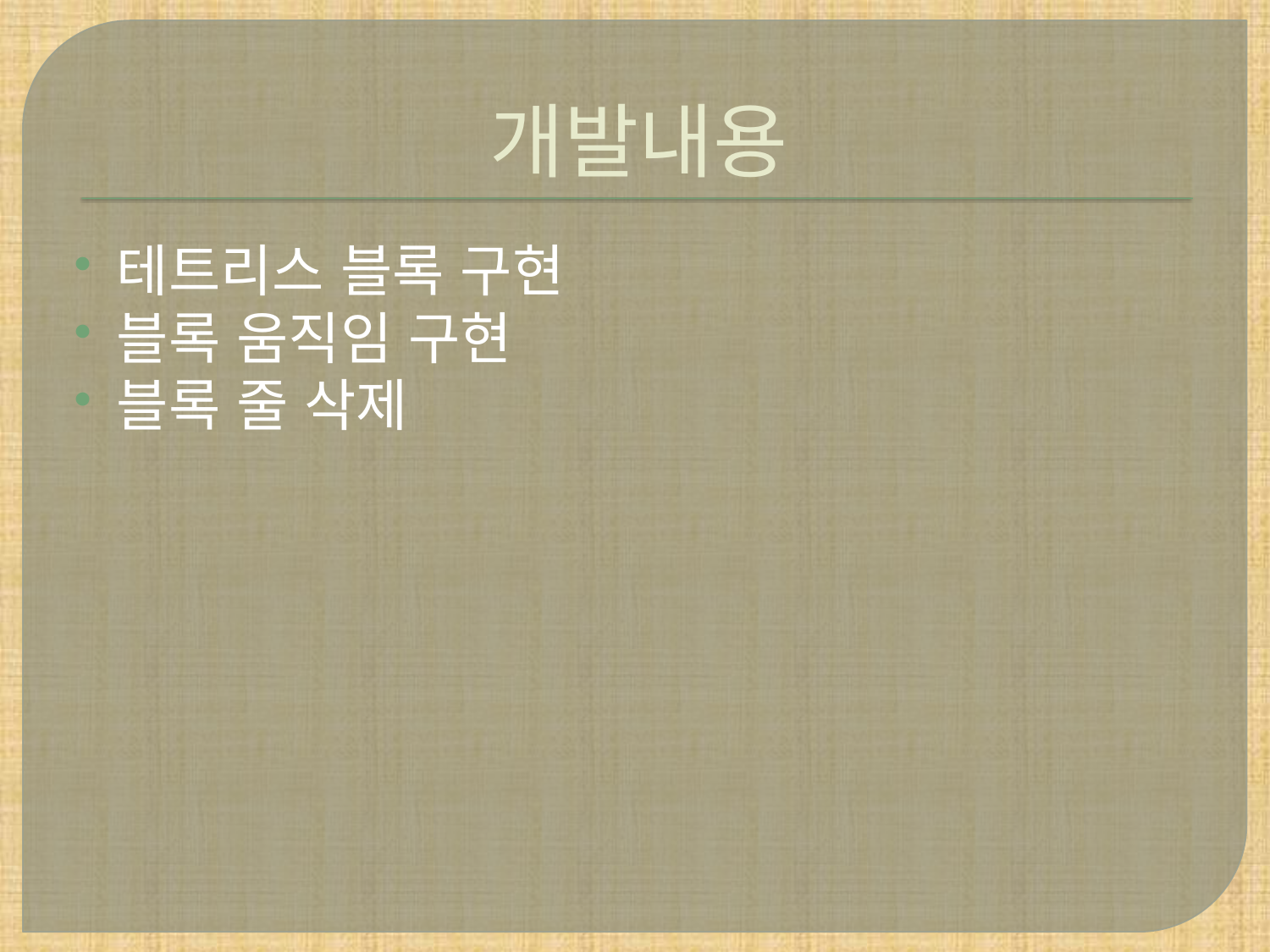

# 개발내용
테트리스 블록 구현
블록 움직임 구현
블록 줄 삭제